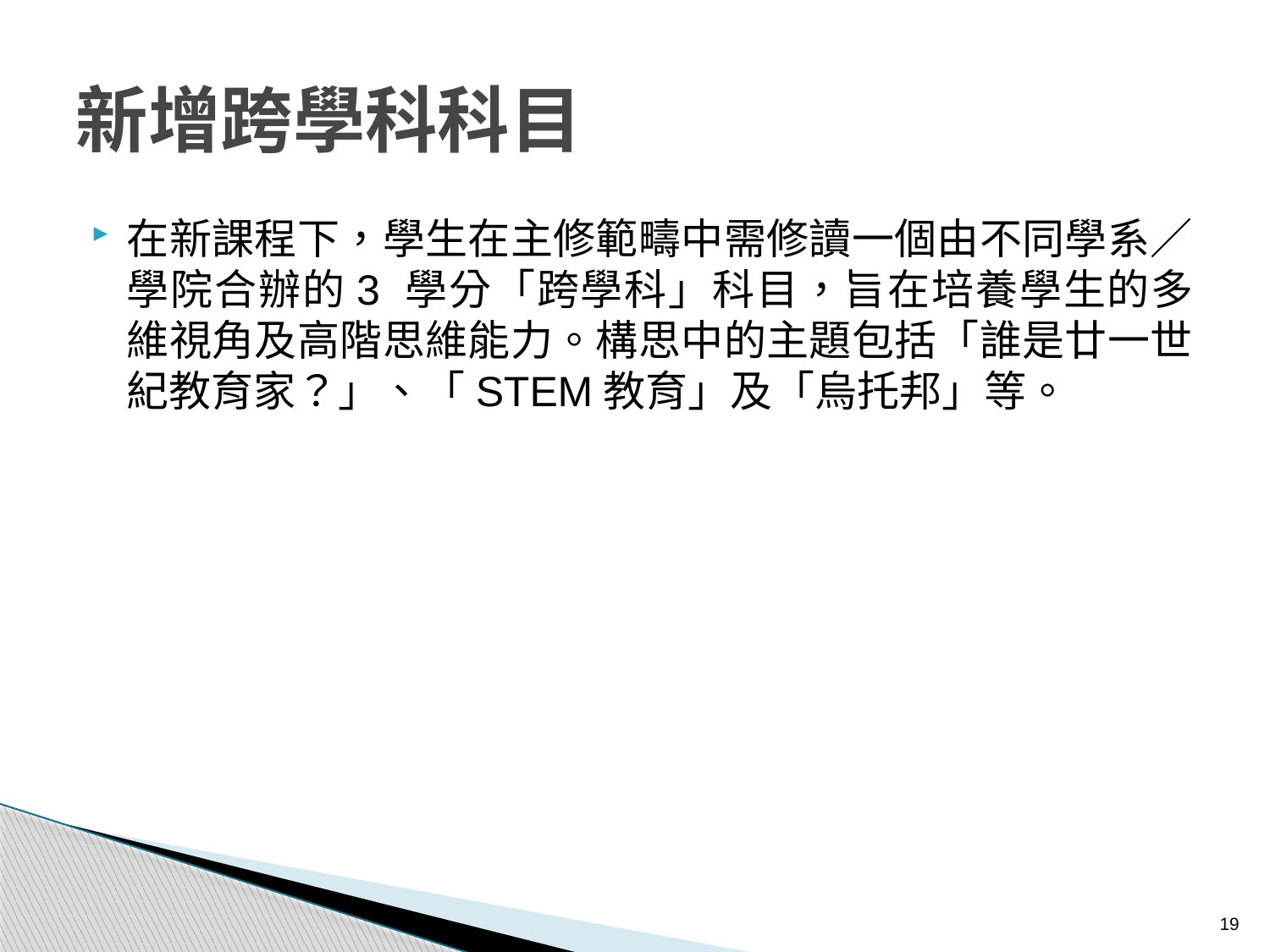

# 新增跨學科科目
在新課程下，學生在主修範疇中需修讀一個由不同學系／學院合辦的3 學分「跨學科」科目，旨在培養學生的多維視角及高階思維能力。構思中的主題包括「誰是廿一世紀教育家？」、「STEM教育」及「烏托邦」等。

19